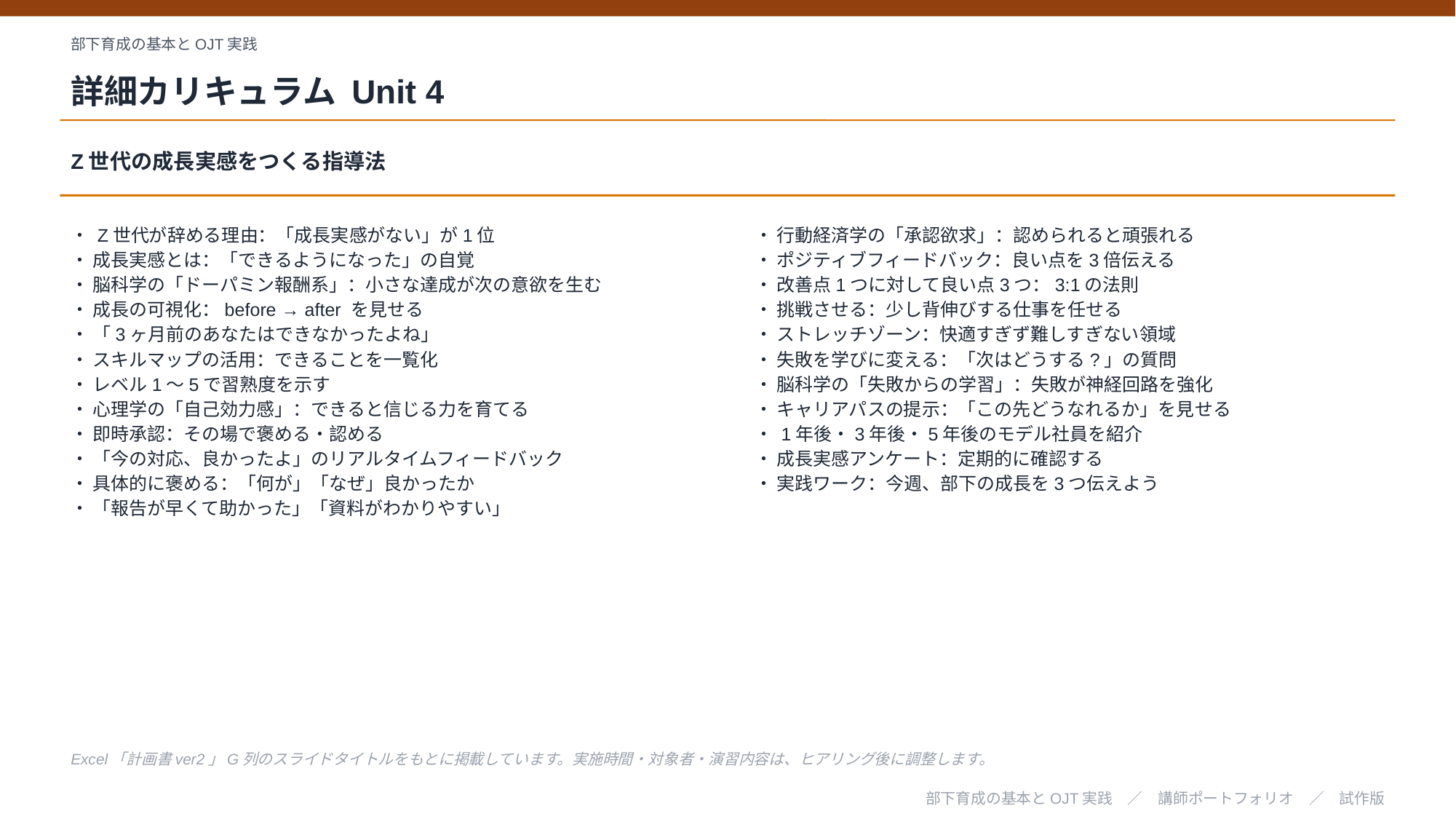

部下育成の基本とOJT実践
詳細カリキュラム Unit 4

Z世代の成長実感をつくる指導法

・ Z世代が辞める理由：「成長実感がない」が1位
・ 成長実感とは：「できるようになった」の自覚
・ 脳科学の「ドーパミン報酬系」：小さな達成が次の意欲を生む
・ 成長の可視化：before → after を見せる
・ 「3ヶ月前のあなたはできなかったよね」
・ スキルマップの活用：できることを一覧化
・ レベル1〜5で習熟度を示す
・ 心理学の「自己効力感」：できると信じる力を育てる
・ 即時承認：その場で褒める・認める
・ 「今の対応、良かったよ」のリアルタイムフィードバック
・ 具体的に褒める：「何が」「なぜ」良かったか
・ 「報告が早くて助かった」「資料がわかりやすい」
・ 行動経済学の「承認欲求」：認められると頑張れる
・ ポジティブフィードバック：良い点を3倍伝える
・ 改善点1つに対して良い点3つ：3:1の法則
・ 挑戦させる：少し背伸びする仕事を任せる
・ ストレッチゾーン：快適すぎず難しすぎない領域
・ 失敗を学びに変える：「次はどうする?」の質問
・ 脳科学の「失敗からの学習」：失敗が神経回路を強化
・ キャリアパスの提示：「この先どうなれるか」を見せる
・ 1年後・3年後・5年後のモデル社員を紹介
・ 成長実感アンケート：定期的に確認する
・ 実践ワーク：今週、部下の成長を3つ伝えよう
Excel「計画書ver2」G列のスライドタイトルをもとに掲載しています。実施時間・対象者・演習内容は、ヒアリング後に調整します。
部下育成の基本とOJT実践　／　講師ポートフォリオ　／　試作版